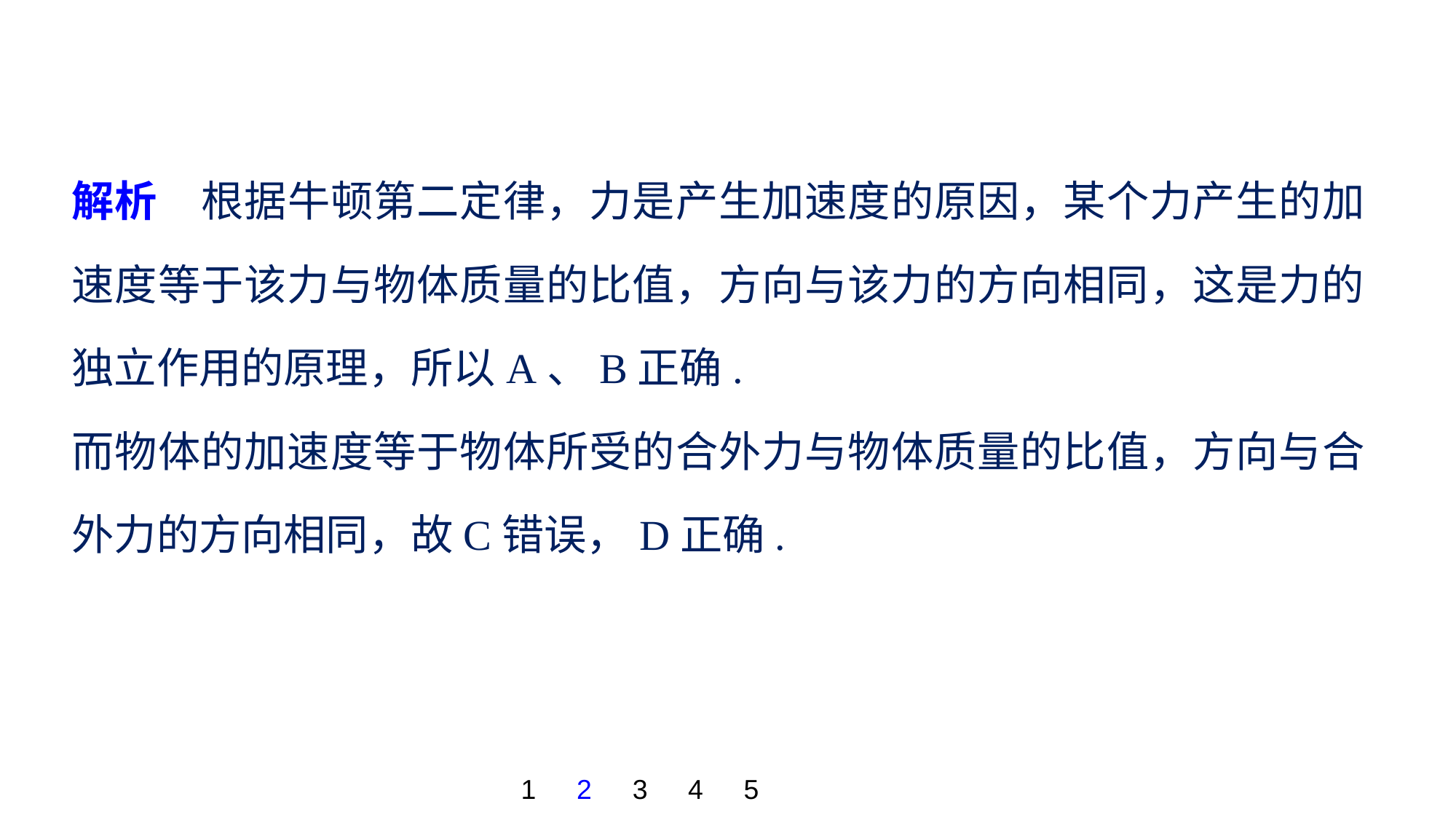

解析　根据牛顿第二定律，力是产生加速度的原因，某个力产生的加速度等于该力与物体质量的比值，方向与该力的方向相同，这是力的独立作用的原理，所以A、B正确.
而物体的加速度等于物体所受的合外力与物体质量的比值，方向与合外力的方向相同，故C错误，D正确.
1
2
3
4
5